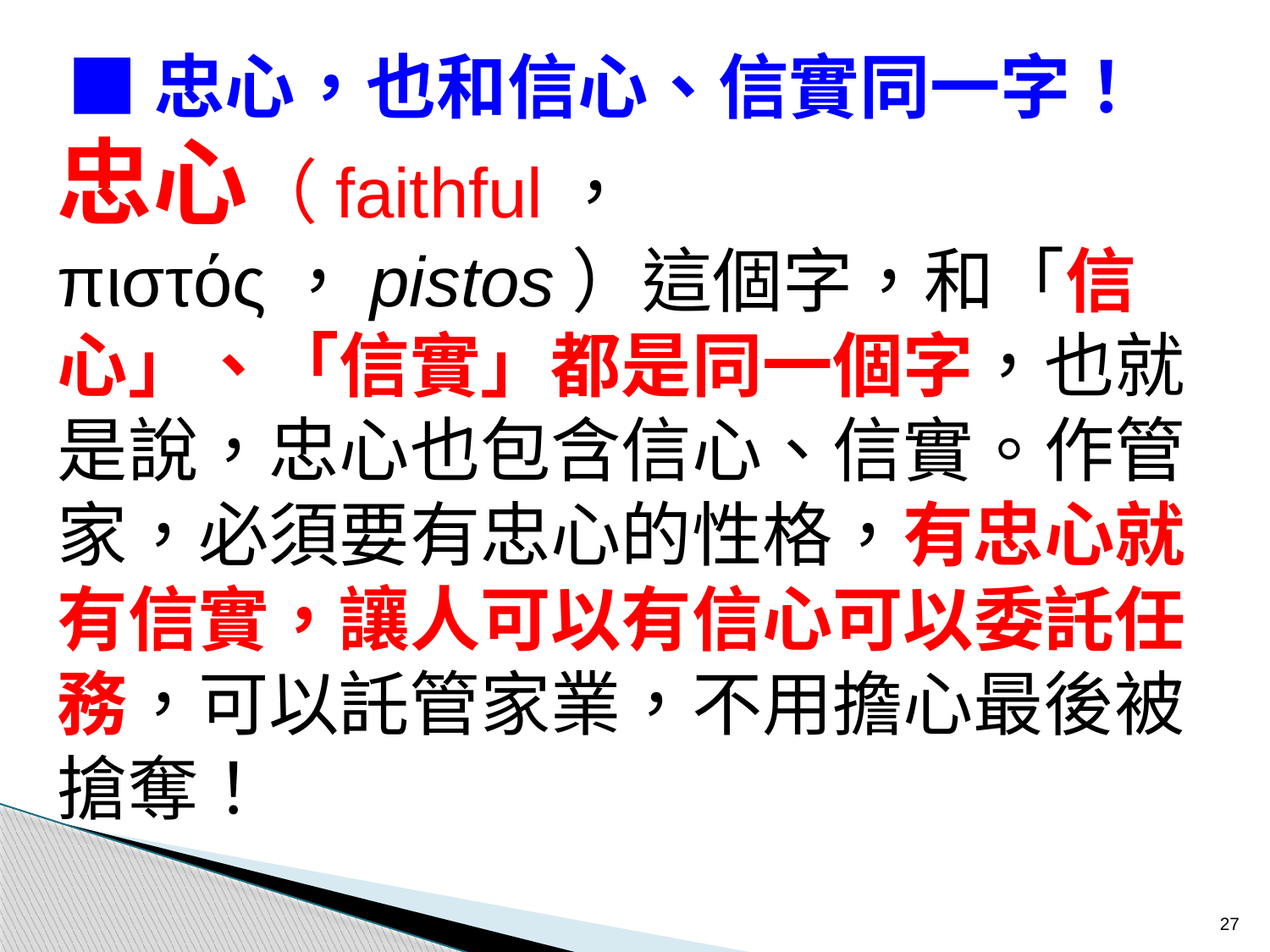

■忠心，也和信心、信實同一字！
忠心（faithful， πιστός，pistos）這個字，和「信心」、「信實」都是同一個字，也就是說，忠心也包含信心、信實。作管家，必須要有忠心的性格，有忠心就有信實，讓人可以有信心可以委託任務，可以託管家業，不用擔心最後被搶奪！
27